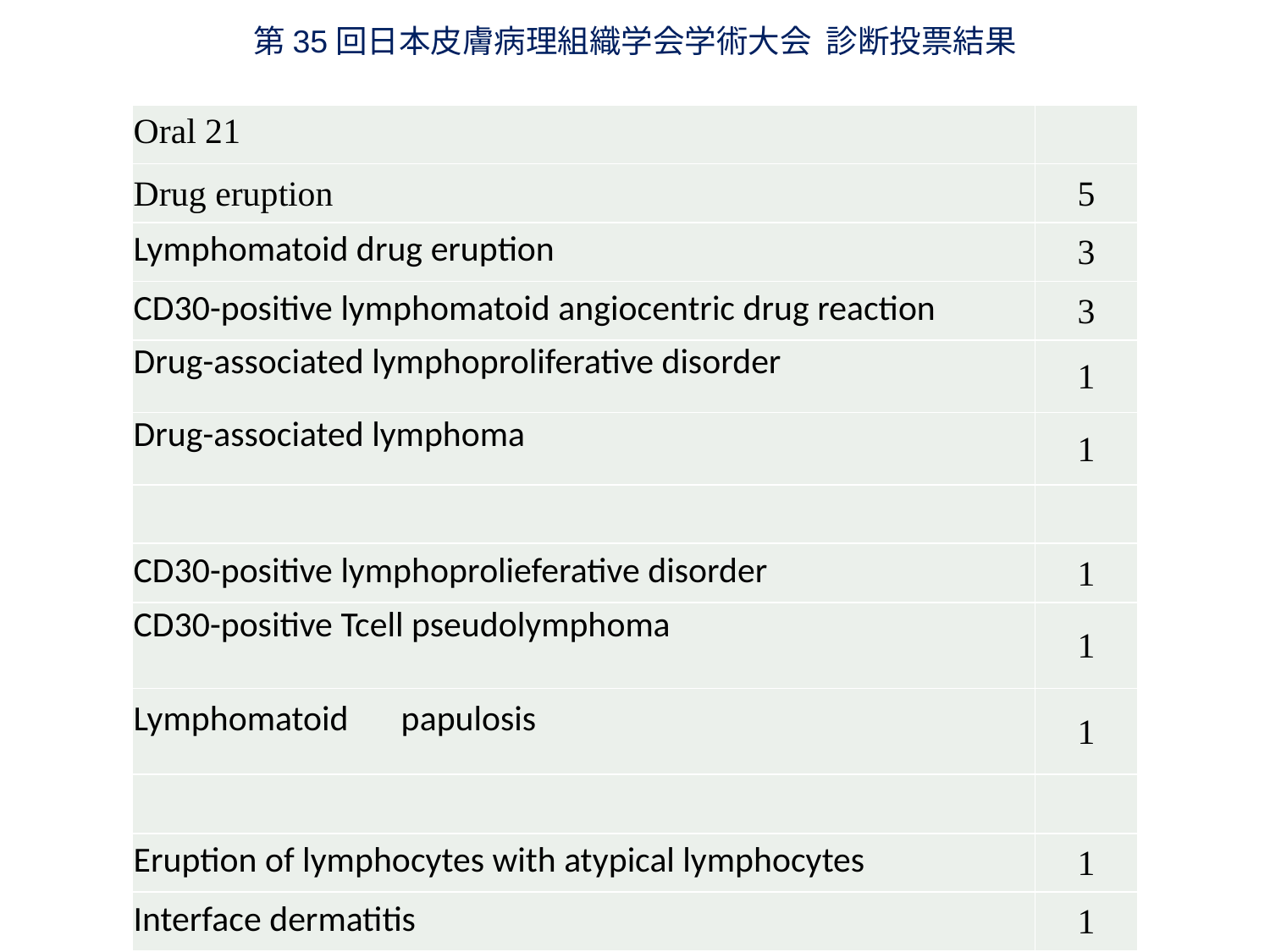

第35回日本皮膚病理組織学会学術大会  診断投票結果
| Oral 21 |  |
| --- | --- |
| Drug eruption | 5 |
| Lymphomatoid drug eruption | 3 |
| CD30-positive lymphomatoid angiocentric drug reaction | 3 |
| Drug-associated lymphoproliferative disorder | 1 |
| Drug-associated lymphoma | 1 |
|  |  |
| CD30-positive lymphoprolieferative disorder | 1 |
| CD30-positive Tcell pseudolymphoma | 1 |
| Lymphomatoid　papulosis | 1 |
|  |  |
| Eruption of lymphocytes with atypical lymphocytes | 1 |
| Interface dermatitis | 1 |